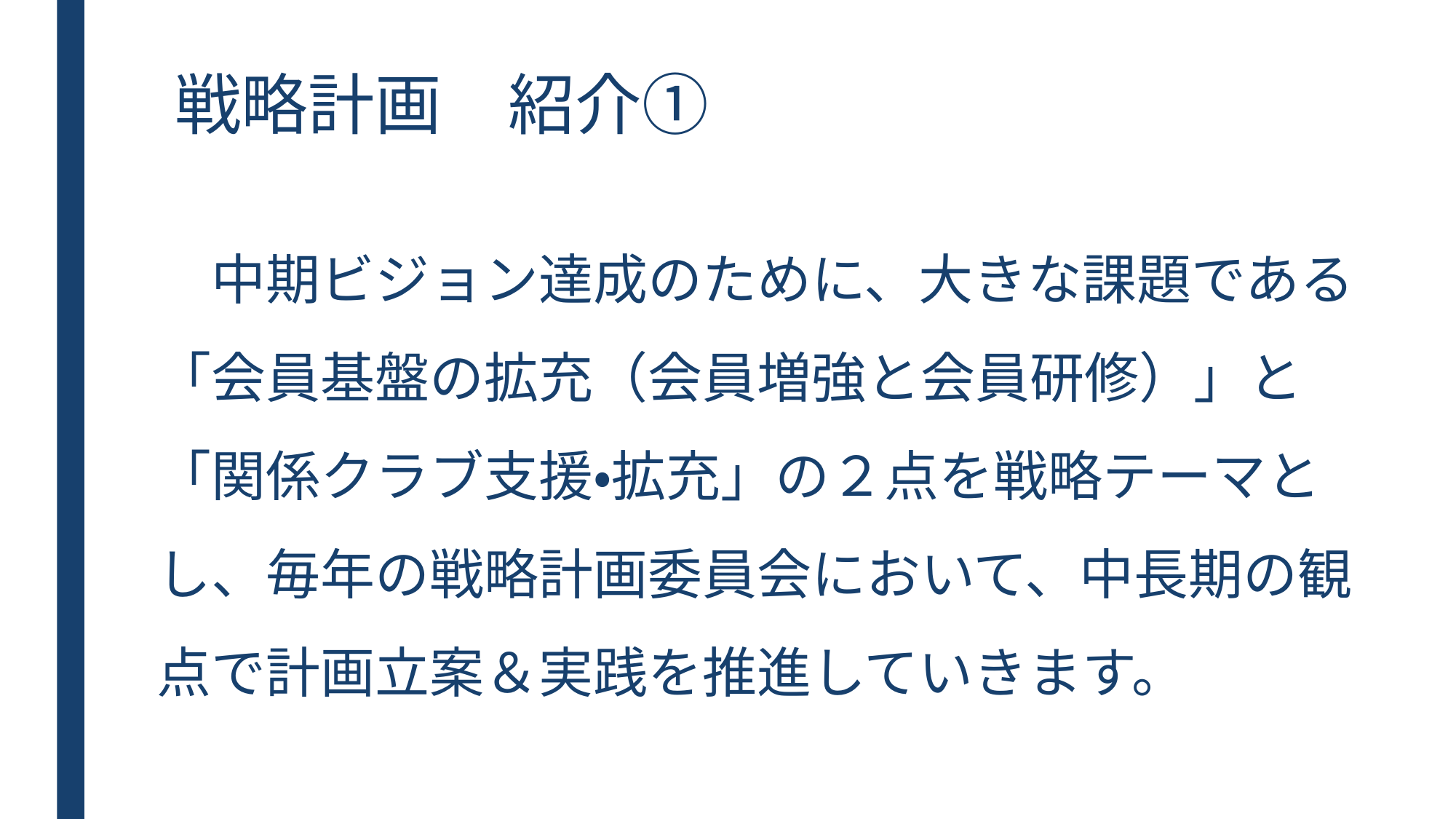

# 戦略計画　紹介①
　中期ビジョン達成のために、大きな課題である「会員基盤の拡充（会員増強と会員研修）」と「関係クラブ支援・拡充」の２点を戦略テーマとし、毎年の戦略計画委員会において、中長期の観点で計画立案＆実践を推進していきます。